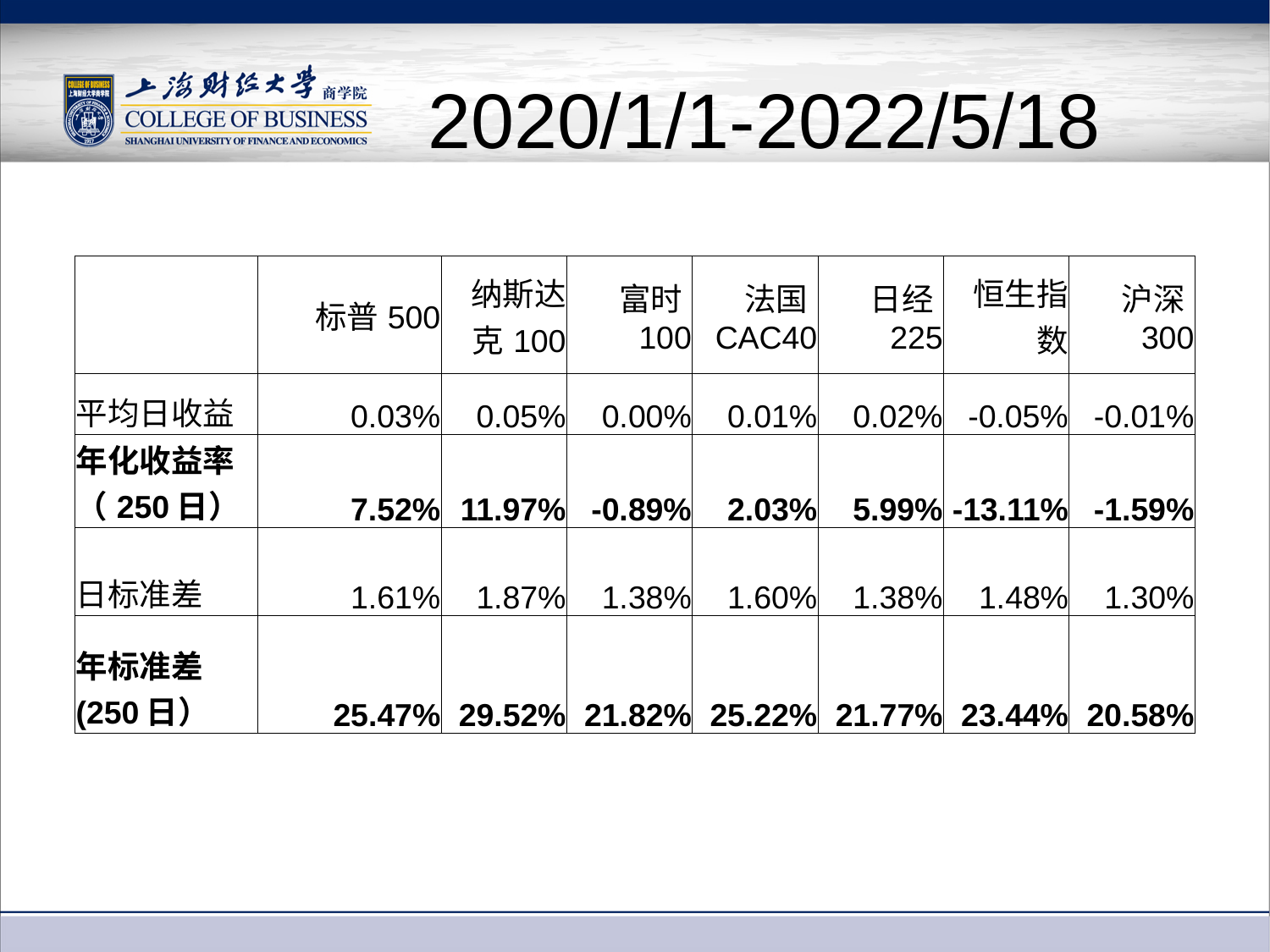

# 2020/1/1-2022/5/18
|  | 标普500 | 纳斯达克100 | 富时100 | 法国CAC40 | 日经225 | 恒生指数 | 沪深300 |
| --- | --- | --- | --- | --- | --- | --- | --- |
| 平均日收益 | 0.03% | 0.05% | 0.00% | 0.01% | 0.02% | -0.05% | -0.01% |
| 年化收益率（250日） | 7.52% | 11.97% | -0.89% | 2.03% | 5.99% | -13.11% | -1.59% |
| 日标准差 | 1.61% | 1.87% | 1.38% | 1.60% | 1.38% | 1.48% | 1.30% |
| 年标准差(250日） | 25.47% | 29.52% | 21.82% | 25.22% | 21.77% | 23.44% | 20.58% |